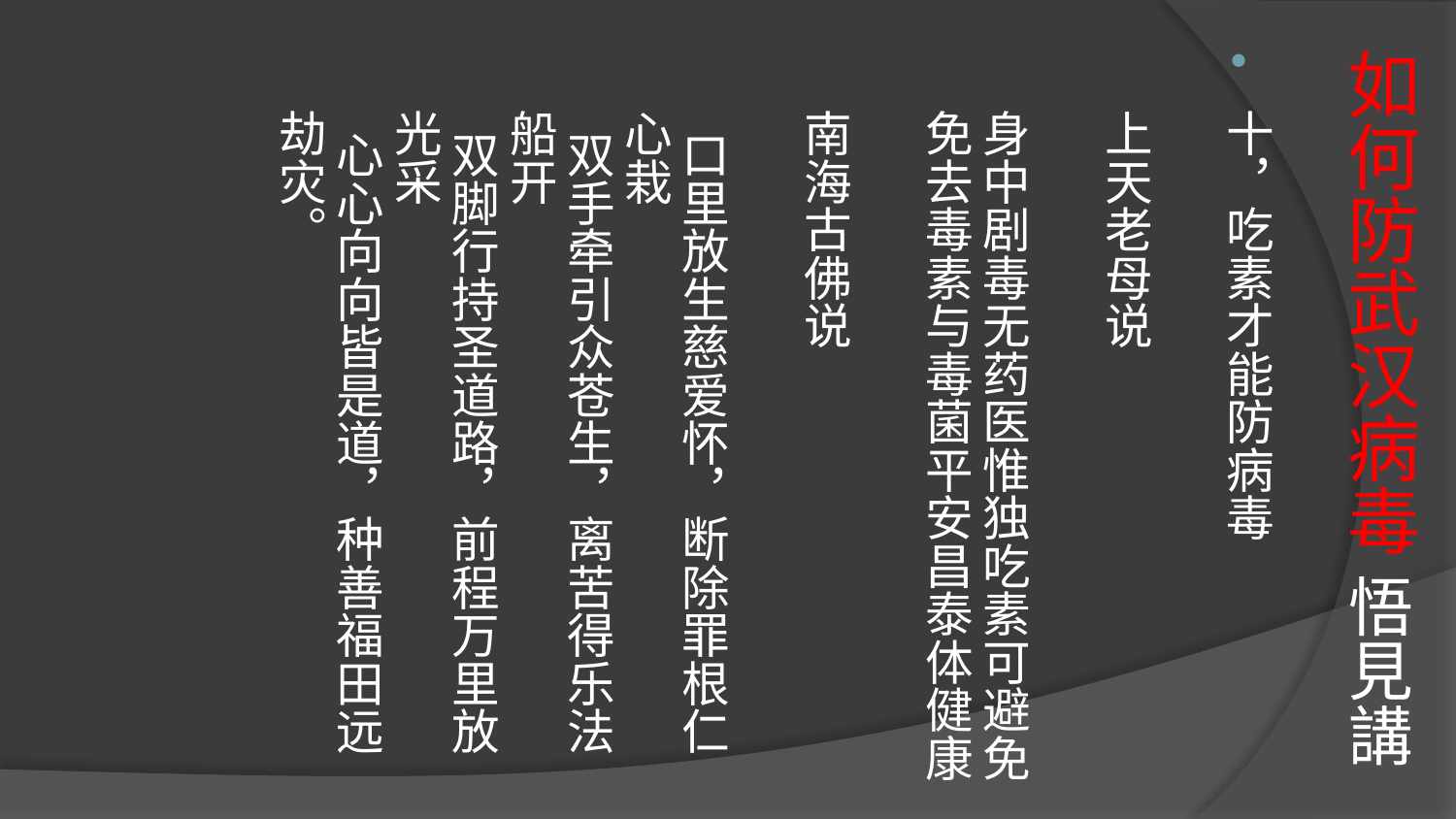

# 如何防武汉病毒 悟見講
十，吃素才能防病毒
上天老母说
身中剧毒无药医惟独吃素可避免
免去毒素与毒菌平安昌泰体健康
南海古佛说
  口里放生慈爱怀，断除罪根仁心栽
  双手牵引众苍生，离苦得乐法船开
  双脚行持圣道路，前程万里放光采
  心心向向皆是道，种善福田远劫灾。